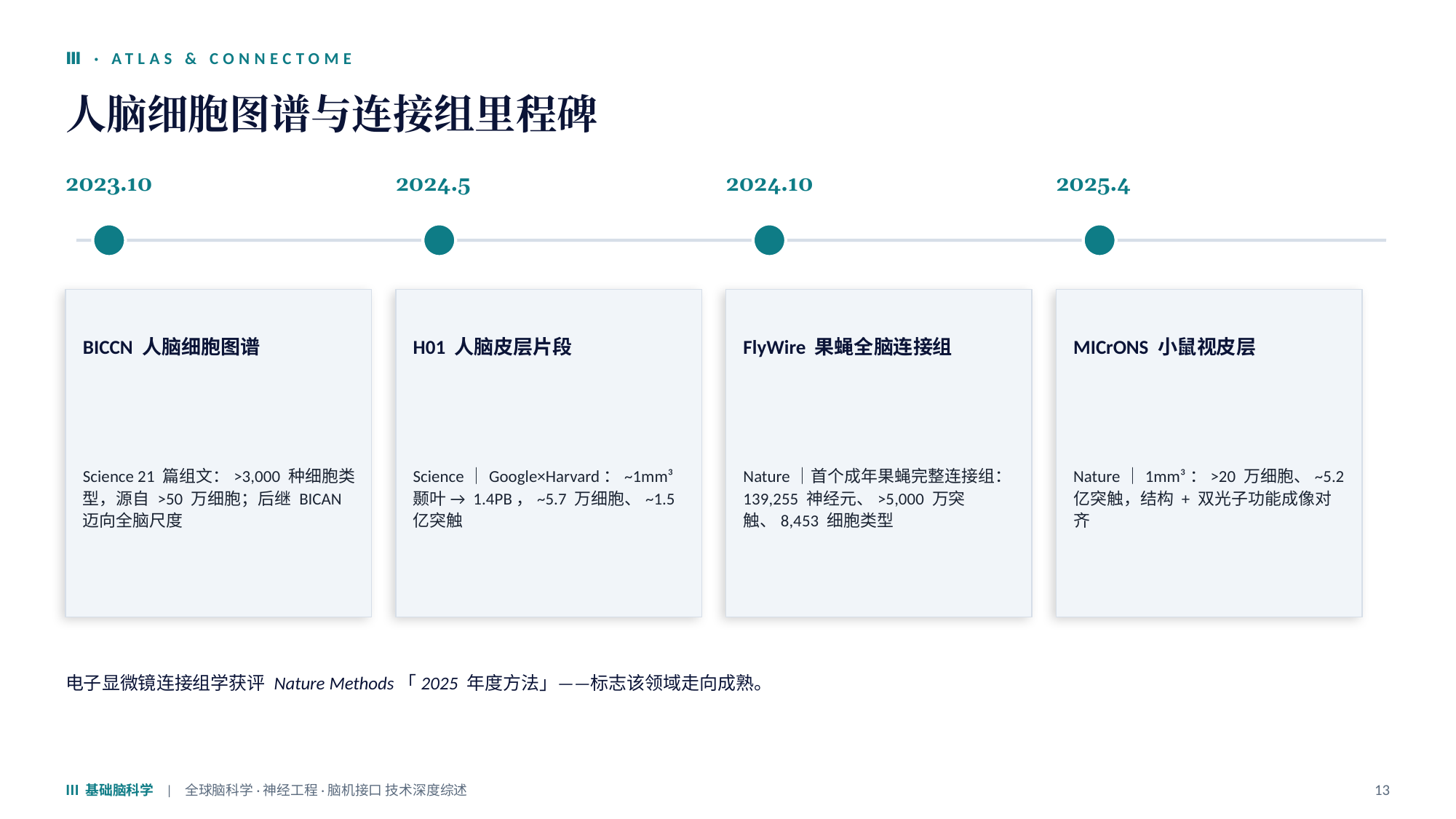

Ⅲ · ATLAS & CONNECTOME
人脑细胞图谱与连接组里程碑
2023.10
2024.5
2024.10
2025.4

BICCN 人脑细胞图谱
H01 人脑皮层片段
FlyWire 果蝇全脑连接组
MICrONS 小鼠视皮层
Science 21 篇组文：>3,000 种细胞类型，源自 >50 万细胞；后继 BICAN 迈向全脑尺度
Science｜Google×Harvard：~1mm³ 颞叶 → 1.4PB，~5.7 万细胞、~1.5 亿突触
Nature｜首个成年果蝇完整连接组：139,255 神经元、>5,000 万突触、8,453 细胞类型
Nature｜1mm³：>20 万细胞、~5.2 亿突触，结构 + 双光子功能成像对齐
电子显微镜连接组学获评 Nature Methods「2025 年度方法」——标志该领域走向成熟。
Ⅲ 基础脑科学   |   全球脑科学·神经工程·脑机接口 技术深度综述
13